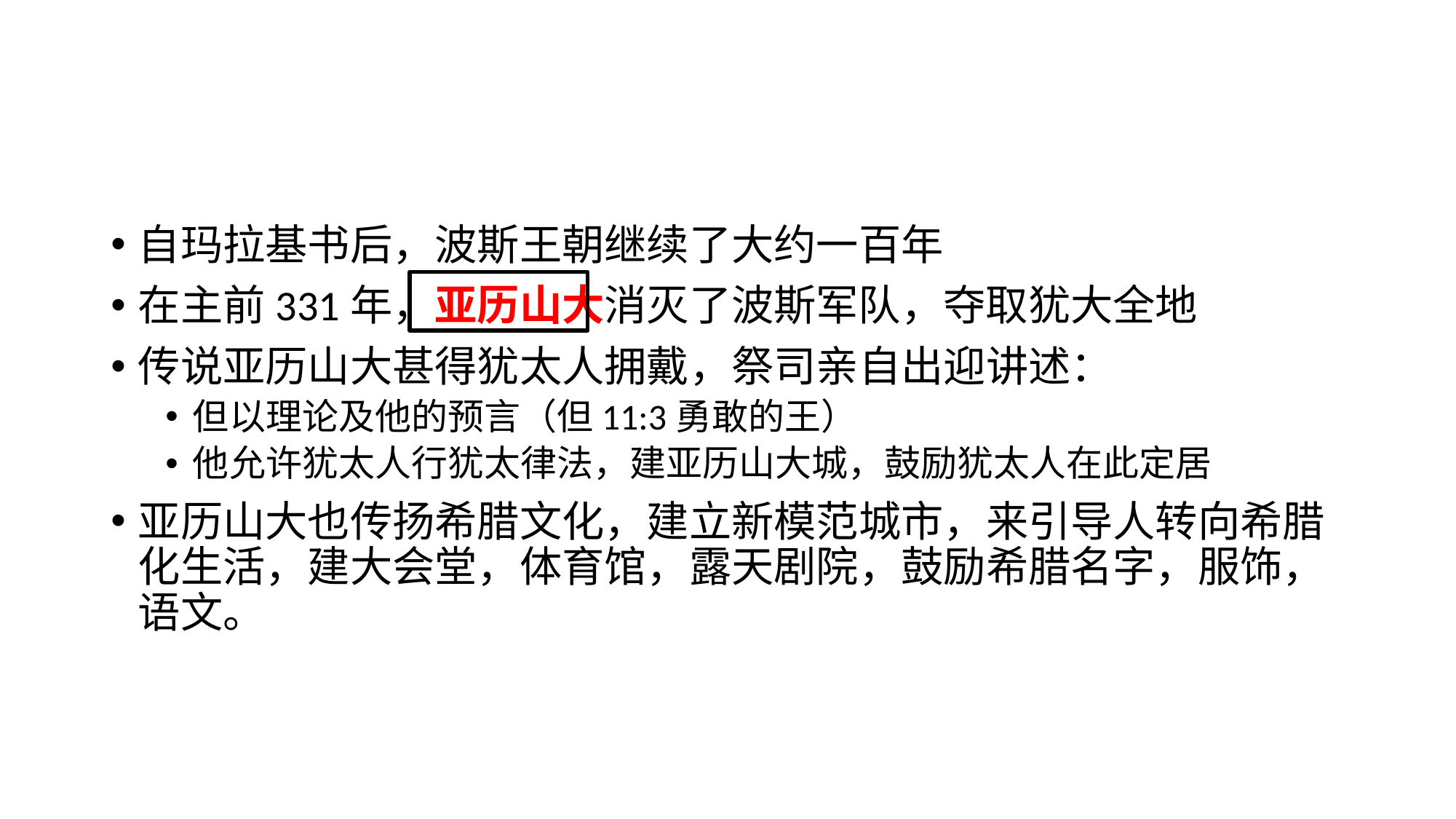

#
自玛拉基书后，波斯王朝继续了大约一百年
在主前331年，亚历山大消灭了波斯军队，夺取犹大全地
传说亚历山大甚得犹太人拥戴，祭司亲自出迎讲述：
但以理论及他的预言（但11:3勇敢的王）
他允许犹太人行犹太律法，建亚历山大城，鼓励犹太人在此定居
亚历山大也传扬希腊文化，建立新模范城市，来引导人转向希腊化生活，建大会堂，体育馆，露天剧院，鼓励希腊名字，服饰，语文。